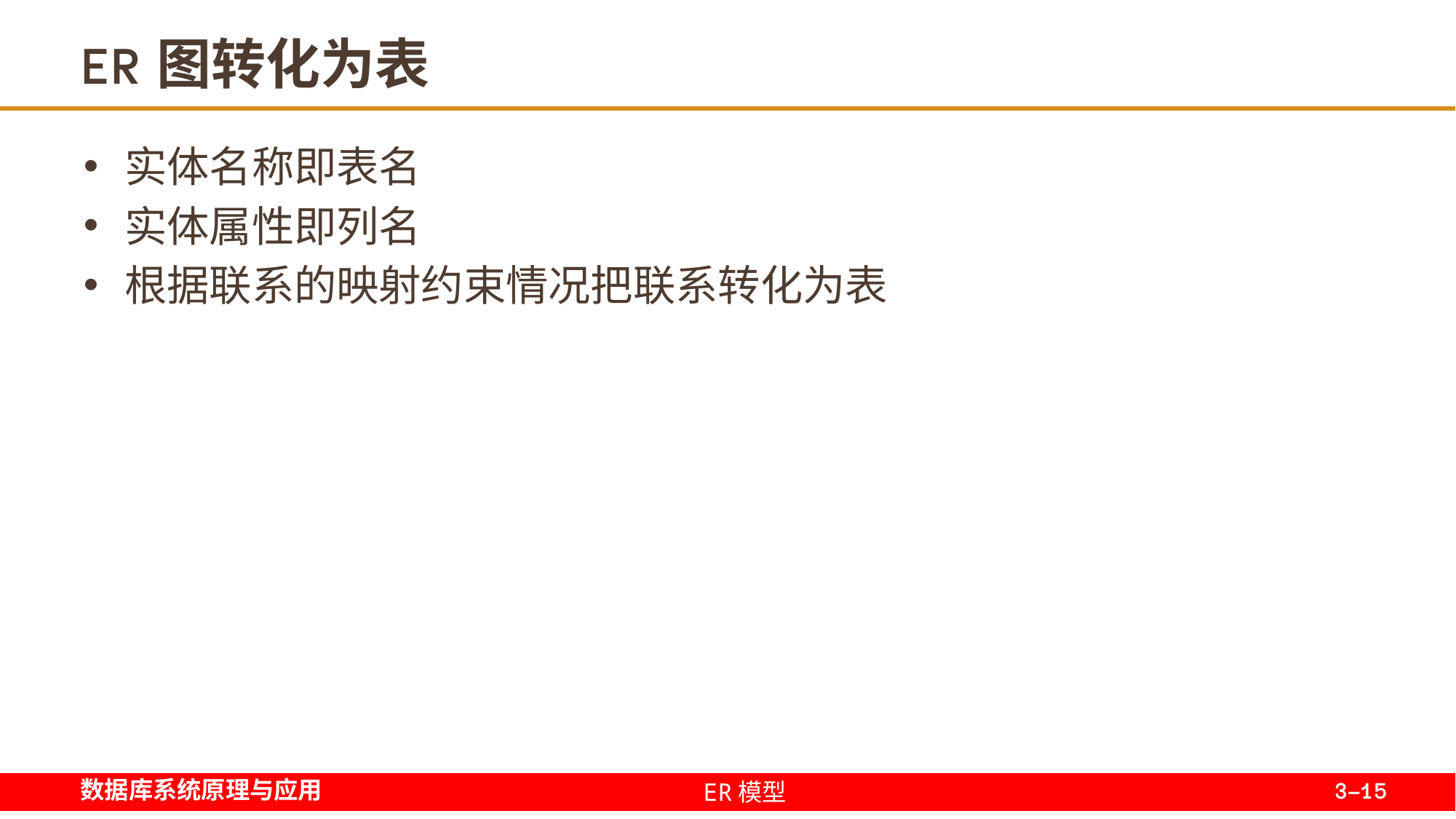

# ER图转化为表
实体名称即表名
实体属性即列名
根据联系的映射约束情况把联系转化为表